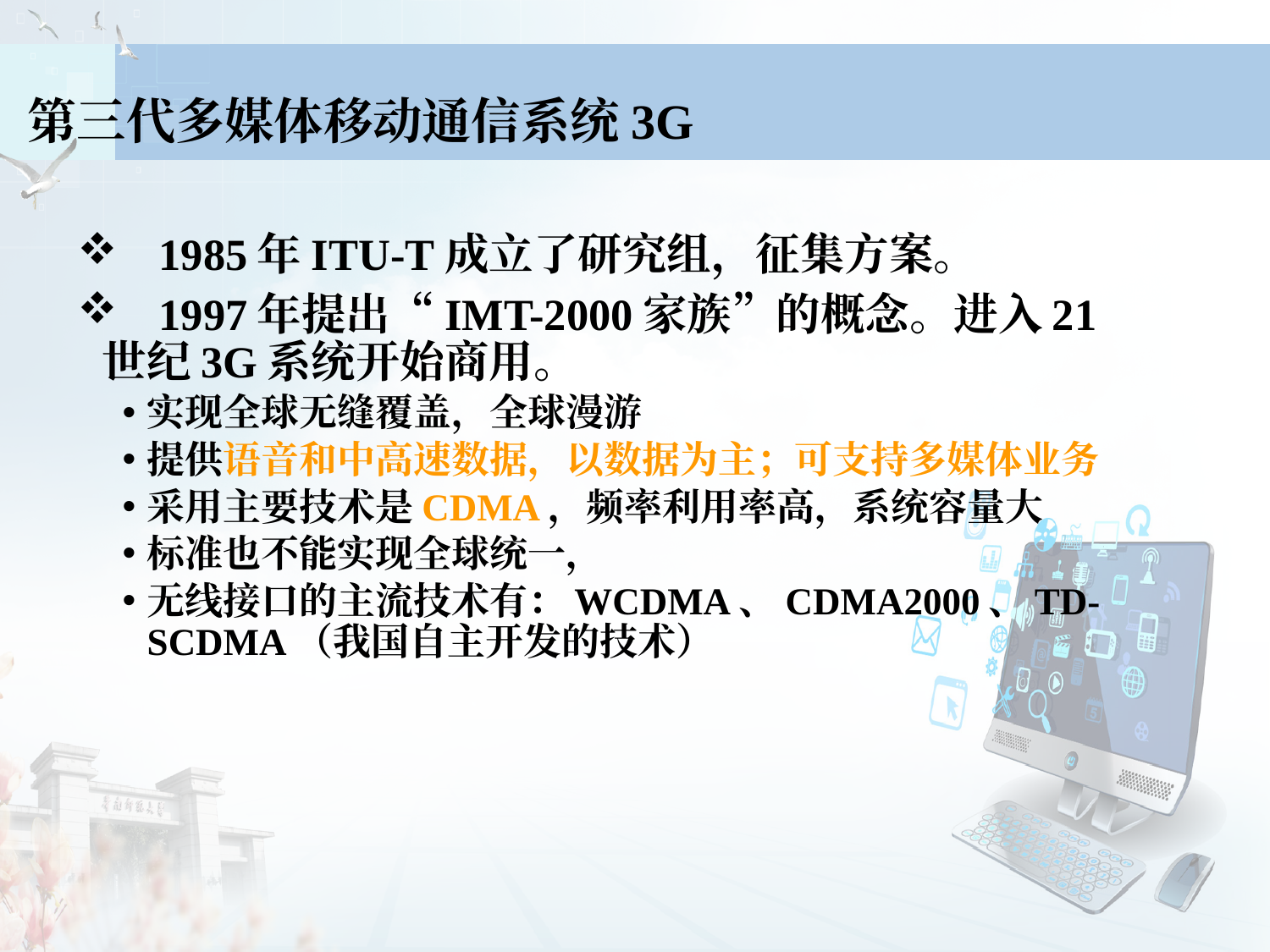

第三代多媒体移动通信系统3G
    1985年ITU-T成立了研究组，征集方案。
    1997年提出“IMT-2000家族”的概念。进入21世纪3G系统开始商用。
实现全球无缝覆盖，全球漫游
提供语音和中高速数据，以数据为主；可支持多媒体业务
采用主要技术是CDMA，频率利用率高，系统容量大
标准也不能实现全球统一，
无线接口的主流技术有：WCDMA、CDMA2000、TD-SCDMA（我国自主开发的技术）